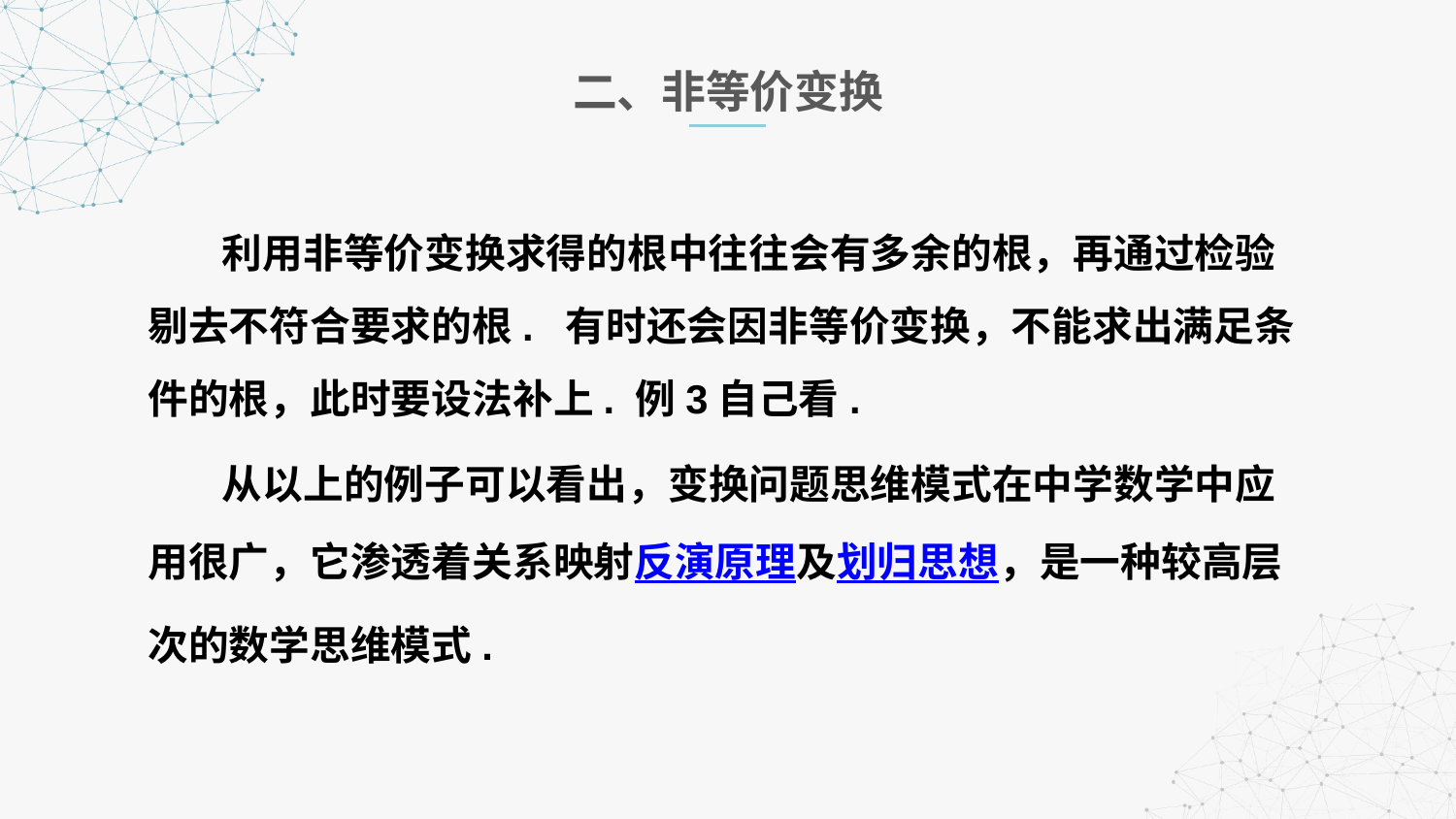

二、非等价变换
       利用非等价变换求得的根中往往会有多余的根，再通过检验剔去不符合要求的根.  有时还会因非等价变换，不能求出满足条件的根，此时要设法补上. 例3自己看.
       从以上的例子可以看出，变换问题思维模式在中学数学中应用很广，它渗透着关系映射反演原理及划归思想，是一种较高层次的数学思维模式.